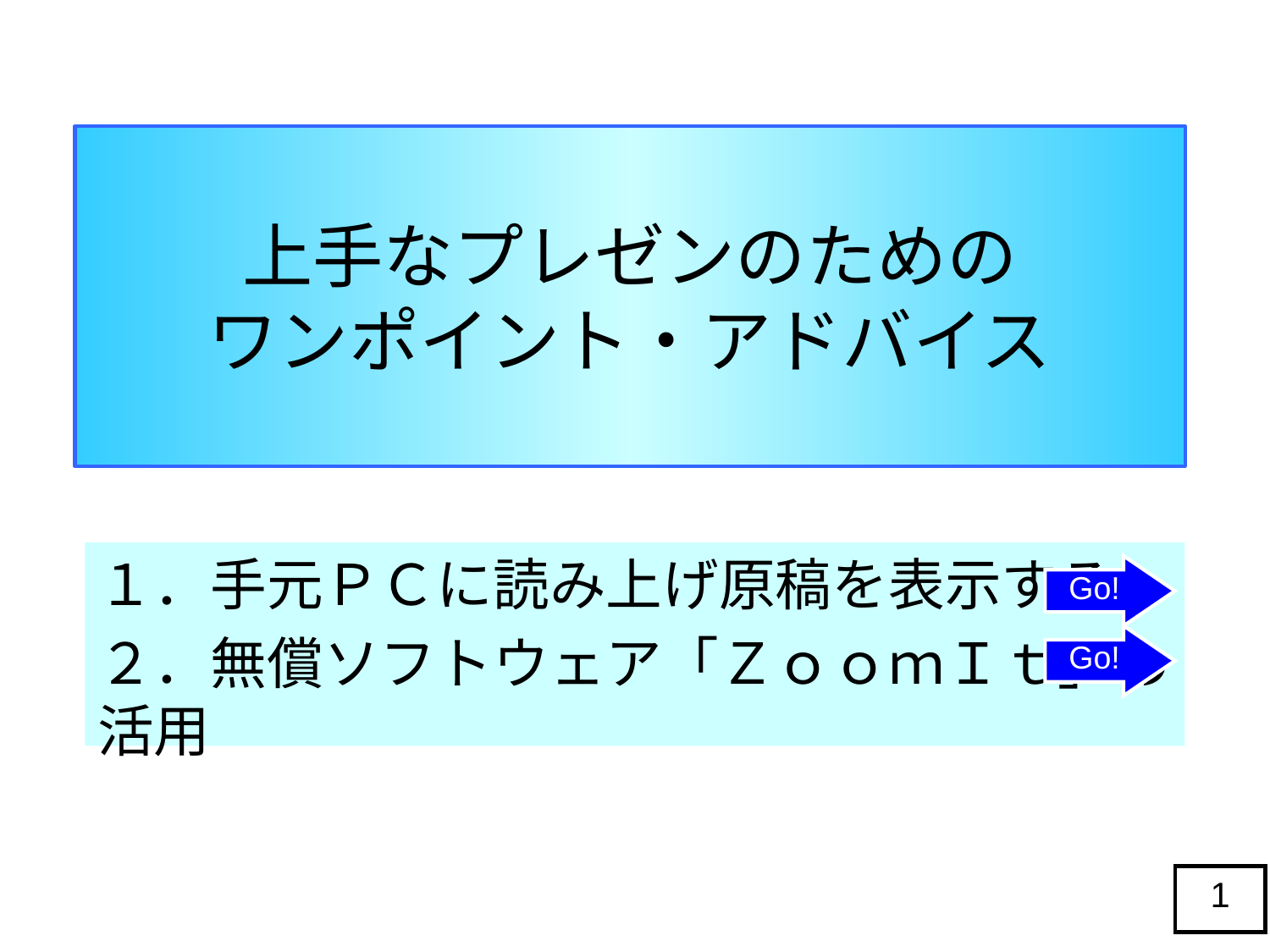

# 上手なプレゼンのための ワンポイント・アドバイス
１．手元ＰＣに読み上げ原稿を表示する
２．無償ソフトウェア「ＺｏｏｍＩｔ」の活用
Go!
Go!
1